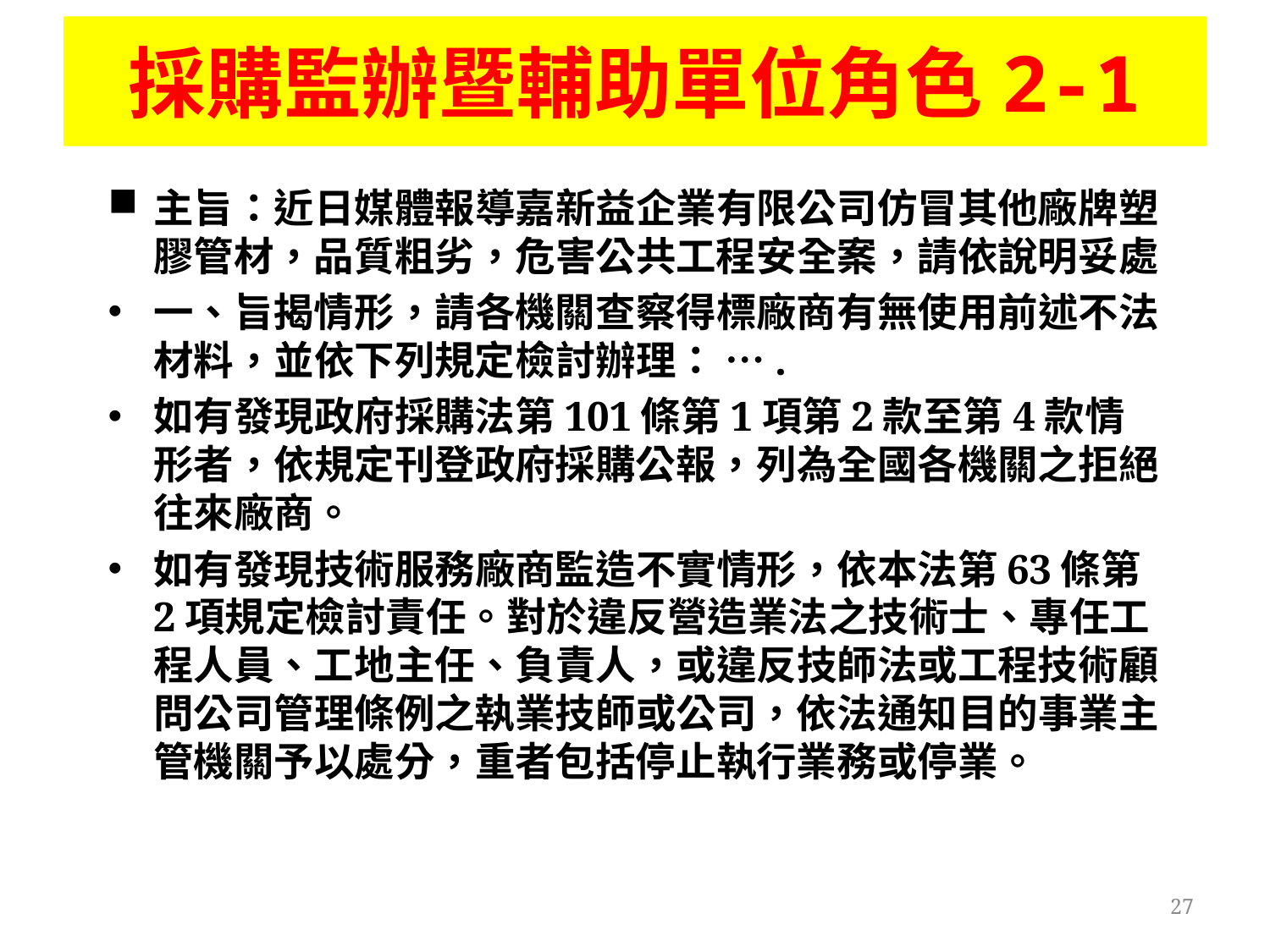

# 採購監辦暨輔助單位角色2-1
主旨：近日媒體報導嘉新益企業有限公司仿冒其他廠牌塑膠管材，品質粗劣，危害公共工程安全案，請依說明妥處
一、旨揭情形，請各機關查察得標廠商有無使用前述不法材料，並依下列規定檢討辦理： ….
如有發現政府採購法第101條第1項第2款至第4款情形者，依規定刊登政府採購公報，列為全國各機關之拒絕往來廠商。
如有發現技術服務廠商監造不實情形，依本法第63條第2項規定檢討責任。對於違反營造業法之技術士、專任工程人員、工地主任、負責人，或違反技師法或工程技術顧問公司管理條例之執業技師或公司，依法通知目的事業主管機關予以處分，重者包括停止執行業務或停業。
27